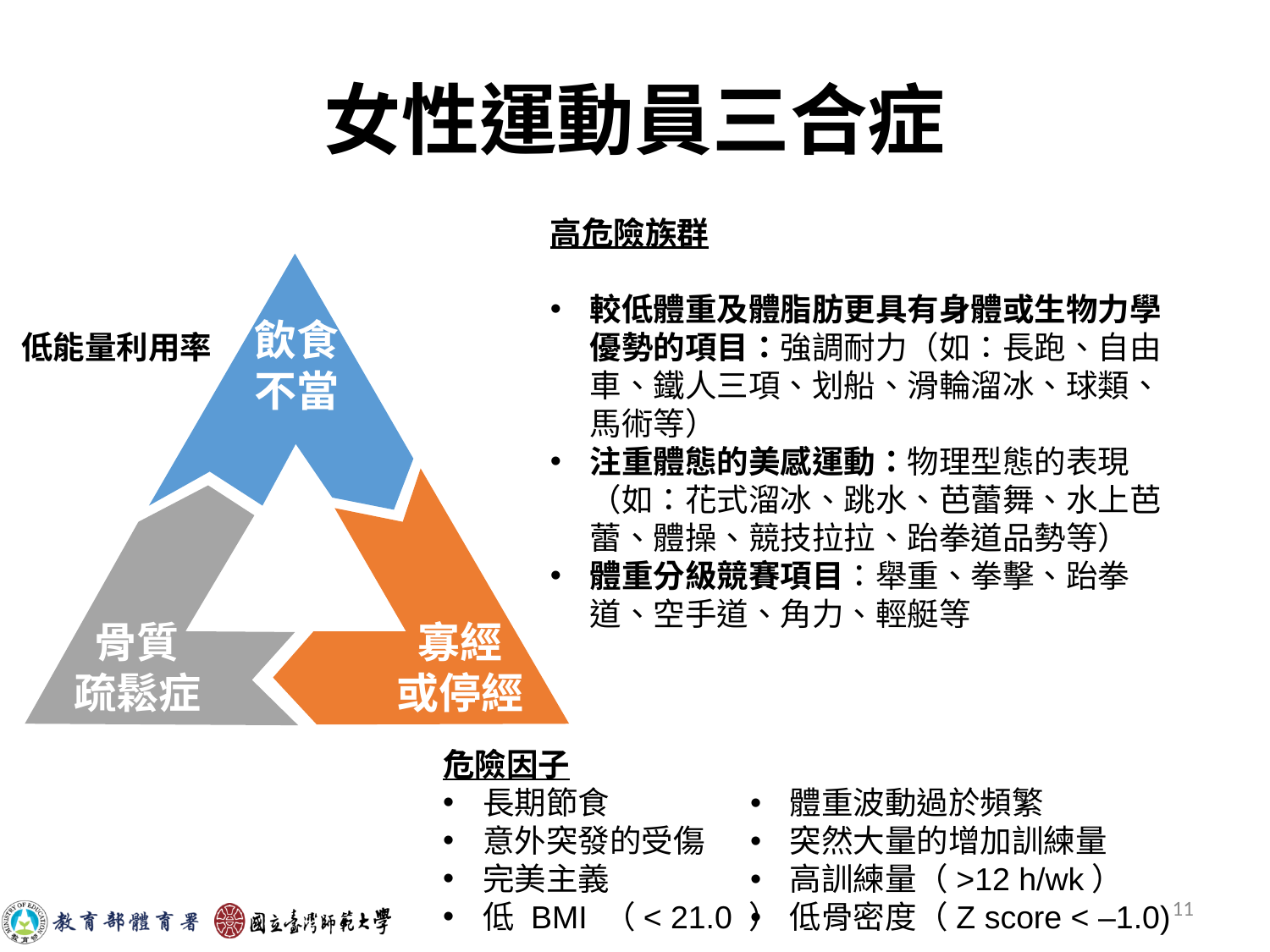

# 女性運動員三合症
高危險族群

較低體重及體脂肪更具有身體或生物力學優勢的項目：強調耐力（如：長跑、自由車、鐵人三項、划船、滑輪溜冰、球類、馬術等）
注重體態的美感運動：物理型態的表現（如：花式溜冰、跳水、芭蕾舞、水上芭蕾、體操、競技拉拉、跆拳道品勢等）
體重分級競賽項目：舉重、拳擊、跆拳道、空手道、角力、輕艇等

飲食不當
骨質
疏鬆症
寡經
或停經
低能量利用率
危險因子
長期節食
意外突發的受傷
完美主義
低 BMI （< 21.0 ）

體重波動過於頻繁
突然大量的增加訓練量
高訓練量（>12 h/wk）
低骨密度（Z score < –1.0)
11